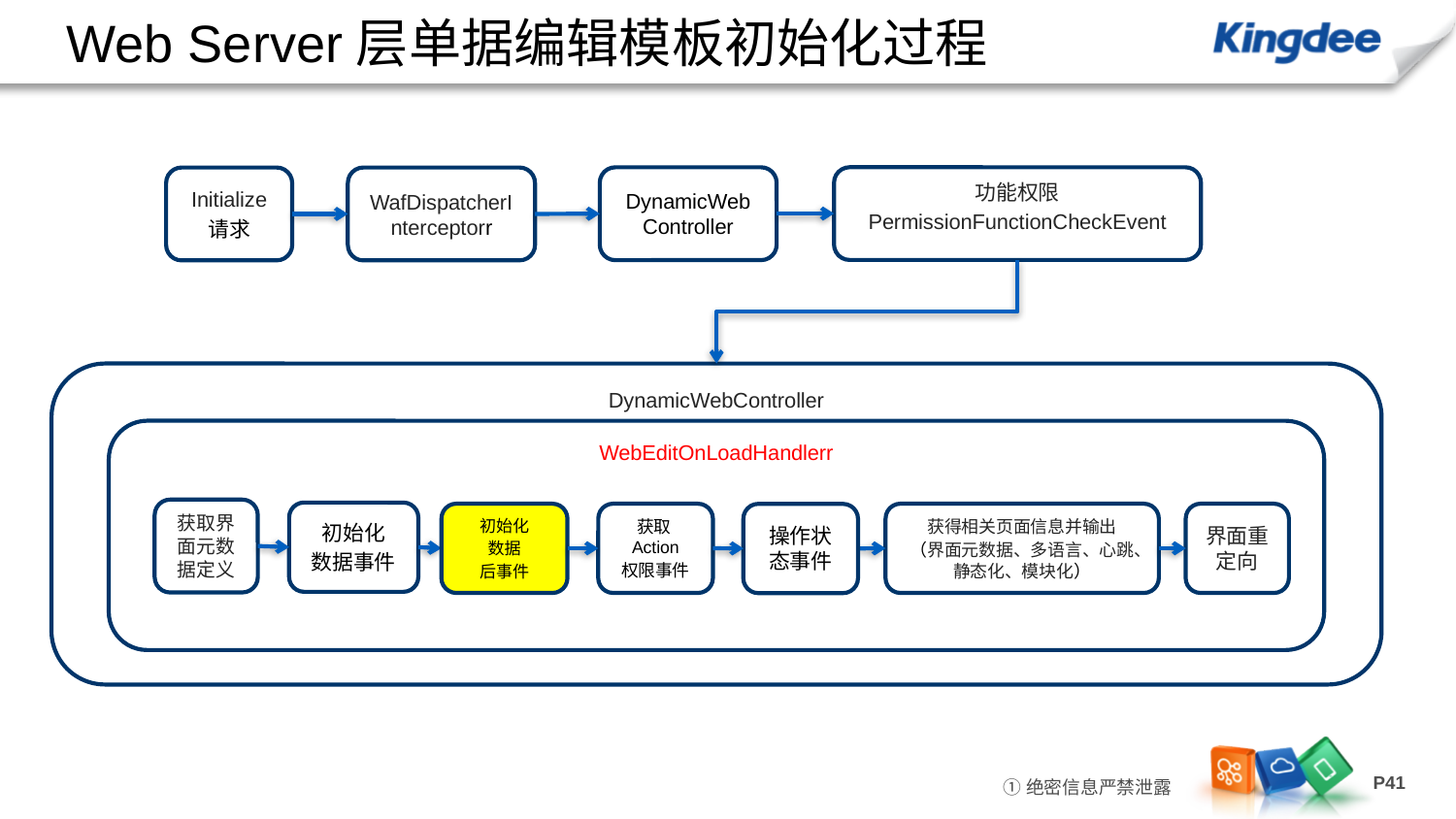

# Web Server层单据编辑模板初始化过程
DynamicWebController
功能权限
PermissionFunctionCheckEvent
Initialize
请求
WafDispatcherInterceptorr
DynamicWebController
WebEditOnLoadHandlerr
获取界面元数据定义
初始化
数据事件
初始化
数据
后事件
获取Action
权限事件
获得相关页面信息并输出
（界面元数据、多语言、心跳、静态化、模块化）
界面重定向
操作状态事件